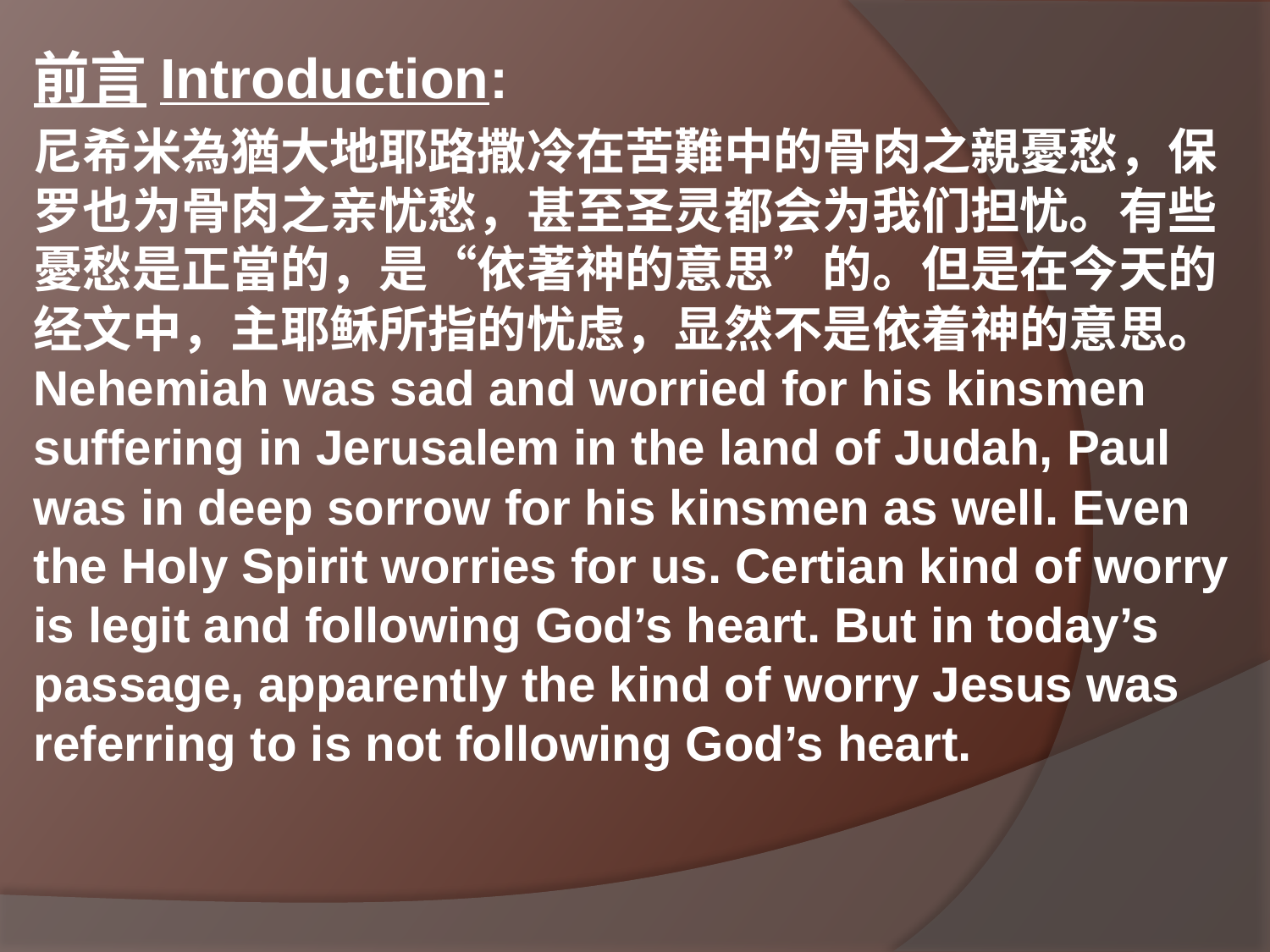

前言Introduction:
尼希米為猶大地耶路撒冷在苦難中的骨肉之親憂愁，保罗也为骨肉之亲忧愁，甚至圣灵都会为我们担忧。有些憂愁是正當的，是“依著神的意思”的。但是在今天的经文中，主耶稣所指的忧虑，显然不是依着神的意思。Nehemiah was sad and worried for his kinsmen suffering in Jerusalem in the land of Judah, Paul was in deep sorrow for his kinsmen as well. Even the Holy Spirit worries for us. Certian kind of worry is legit and following God’s heart. But in today’s passage, apparently the kind of worry Jesus was referring to is not following God’s heart.
#